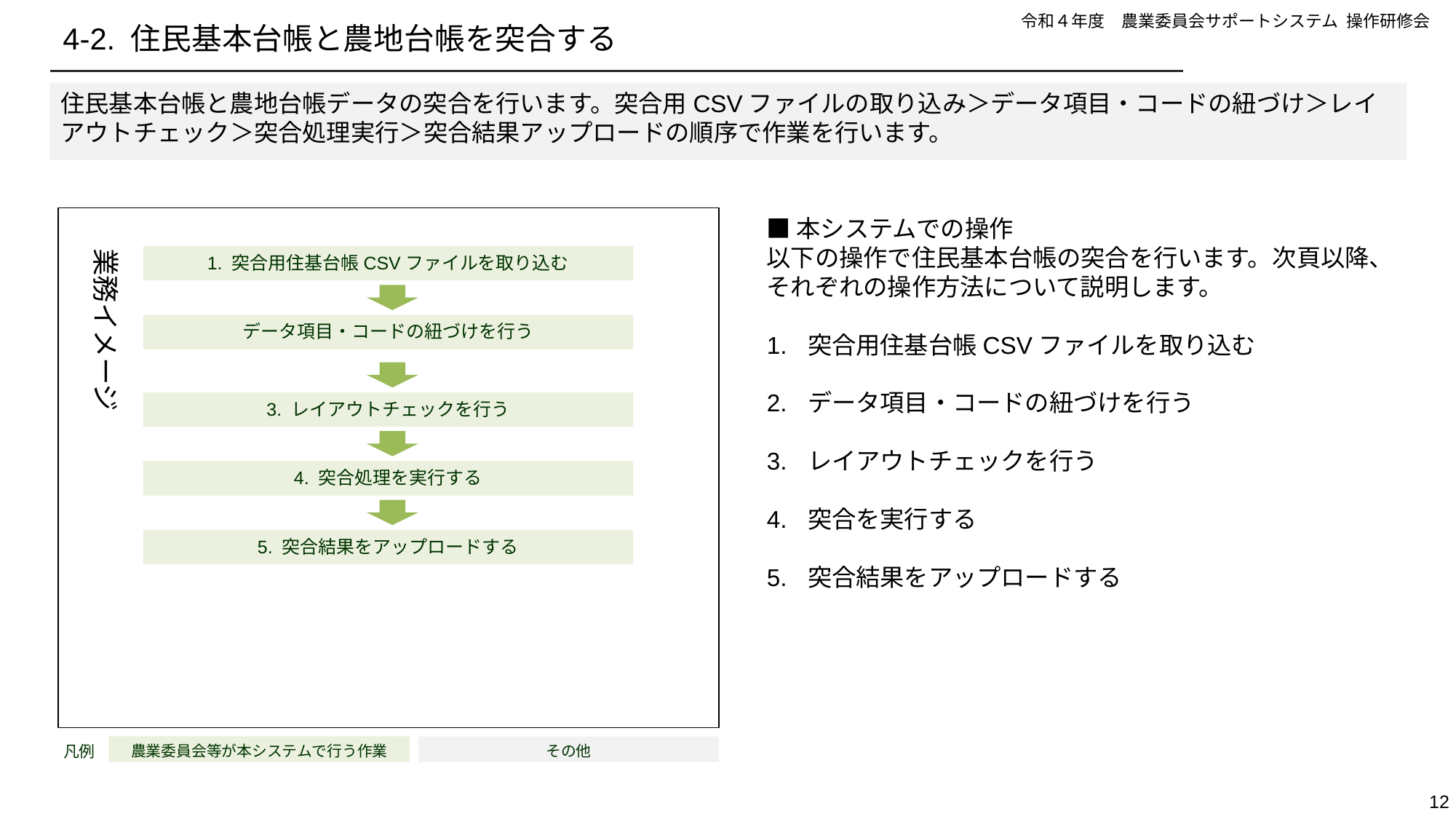

# 4-2. 住民基本台帳と農地台帳を突合する
住民基本台帳と農地台帳データの突合を行います。突合用CSVファイルの取り込み＞データ項目・コードの紐づけ＞レイアウトチェック＞突合処理実行＞突合結果アップロードの順序で作業を行います。
■本システムでの操作
以下の操作で住民基本台帳の突合を行います。次頁以降、それぞれの操作方法について説明します。

突合用住基台帳CSVファイルを取り込む

データ項目・コードの紐づけを行う

レイアウトチェックを行う

突合を実行する

突合結果をアップロードする

業務イメージ
1. 突合用住基台帳CSVファイルを取り込む

データ項目・コードの紐づけを行う

3. レイアウトチェックを行う

4. 突合処理を実行する

5. 突合結果をアップロードする
凡例
農業委員会等が本システムで行う作業
その他